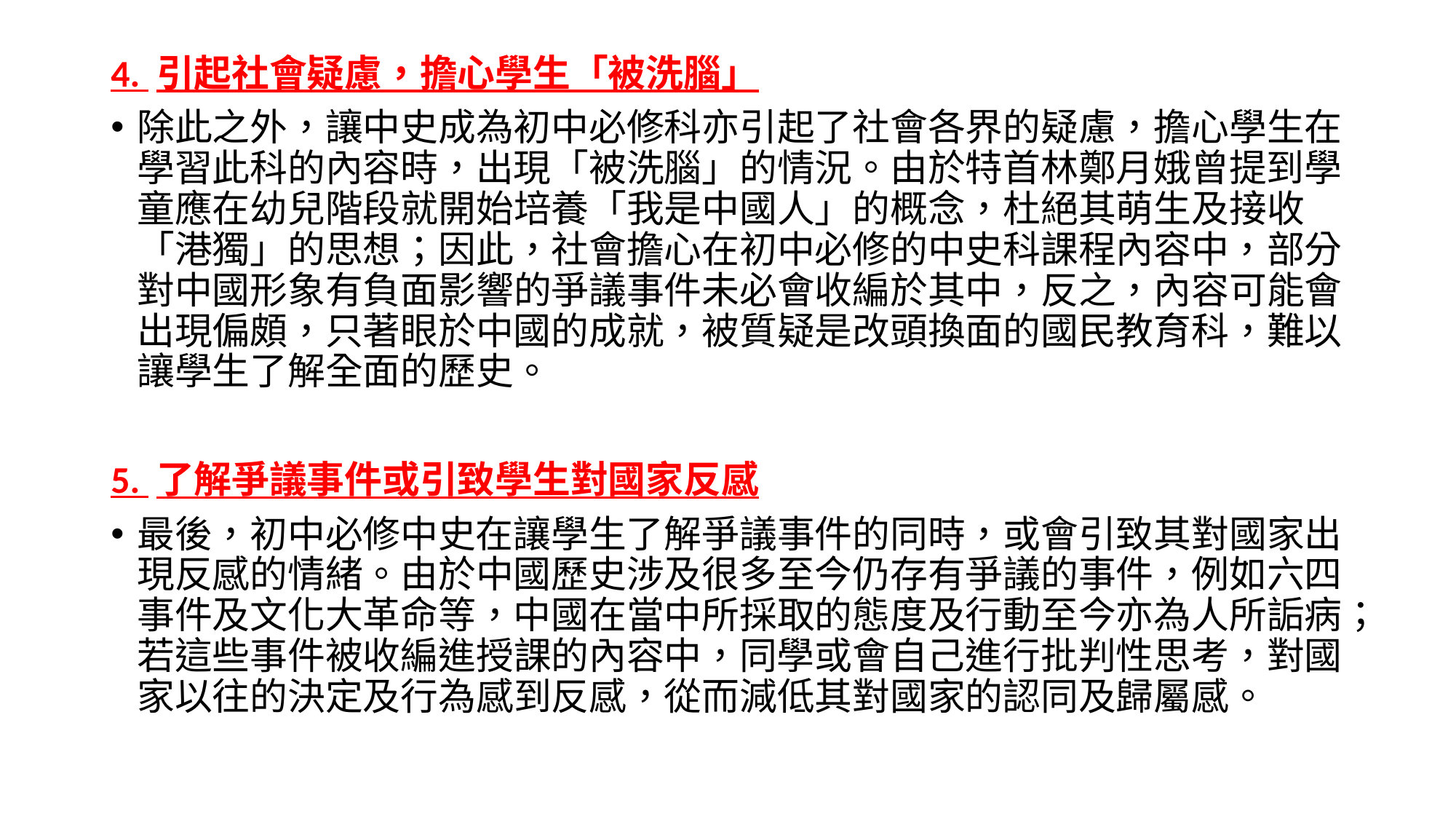

4. 引起社會疑慮，擔心學生「被洗腦」
除此之外，讓中史成為初中必修科亦引起了社會各界的疑慮，擔心學生在學習此科的內容時，出現「被洗腦」的情況。由於特首林鄭月娥曾提到學童應在幼兒階段就開始培養「我是中國人」的概念，杜絕其萌生及接收「港獨」的思想；因此，社會擔心在初中必修的中史科課程內容中，部分對中國形象有負面影響的爭議事件未必會收編於其中，反之，內容可能會出現偏頗，只著眼於中國的成就，被質疑是改頭換面的國民教育科，難以讓學生了解全面的歷史。

5. 了解爭議事件或引致學生對國家反感
最後，初中必修中史在讓學生了解爭議事件的同時，或會引致其對國家出現反感的情緒。由於中國歷史涉及很多至今仍存有爭議的事件，例如六四事件及文化大革命等，中國在當中所採取的態度及行動至今亦為人所詬病；若這些事件被收編進授課的內容中，同學或會自己進行批判性思考，對國家以往的決定及行為感到反感，從而減低其對國家的認同及歸屬感。